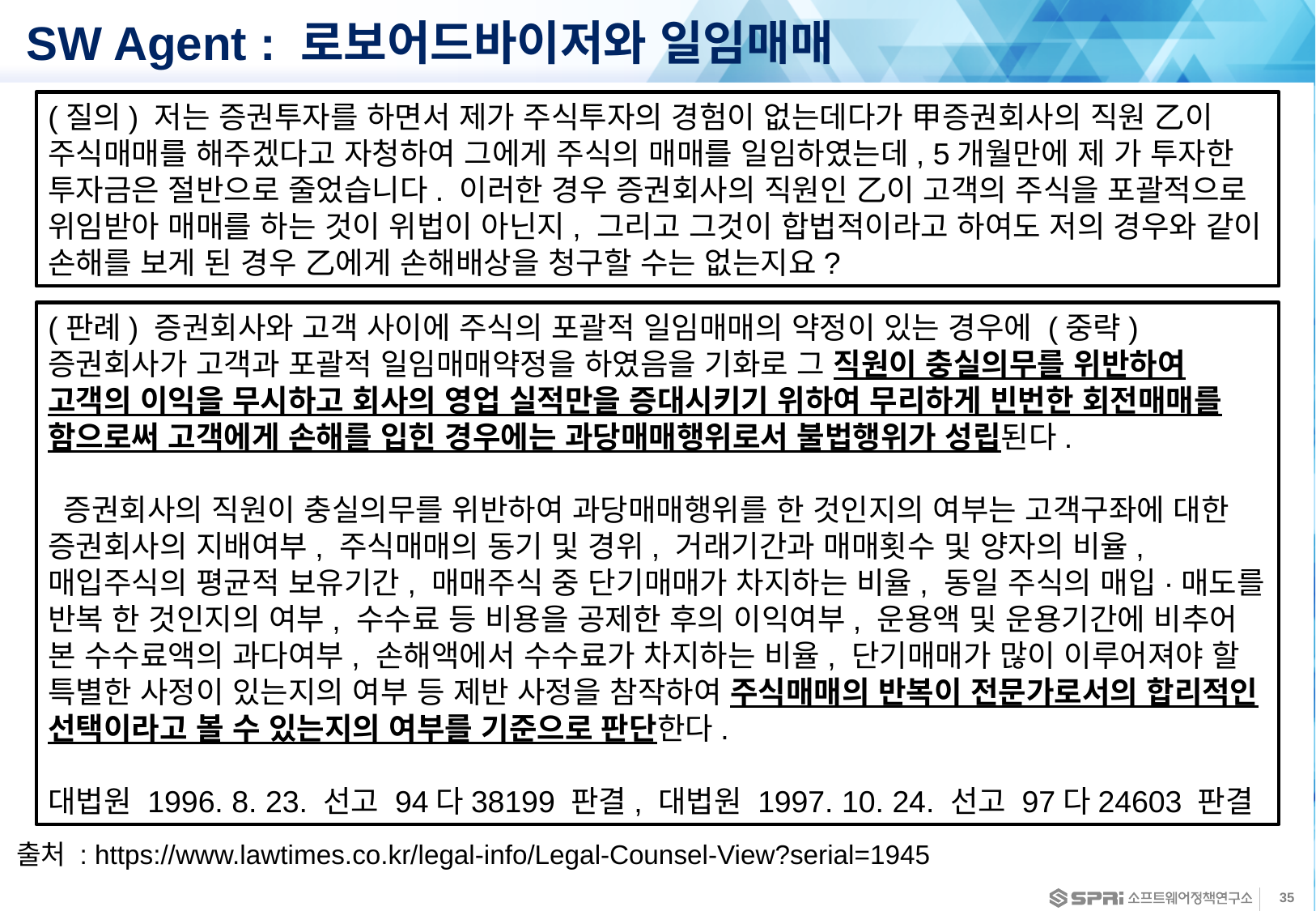

# SW Agent : 로보어드바이저와 일임매매
(질의) 저는 증권투자를 하면서 제가 주식투자의 경험이 없는데다가 甲증권회사의 직원 乙이 주식매매를 해주겠다고 자청하여 그에게 주식의 매매를 일임하였는데, 5개월만에 제 가 투자한 투자금은 절반으로 줄었습니다. 이러한 경우 증권회사의 직원인 乙이 고객의 주식을 포괄적으로 위임받아 매매를 하는 것이 위법이 아닌지, 그리고 그것이 합법적이라고 하여도 저의 경우와 같이 손해를 보게 된 경우 乙에게 손해배상을 청구할 수는 없는지요?
(판례) 증권회사와 고객 사이에 주식의 포괄적 일임매매의 약정이 있는 경우에 (중략) 증권회사가 고객과 포괄적 일임매매약정을 하였음을 기화로 그 직원이 충실의무를 위반하여 고객의 이익을 무시하고 회사의 영업 실적만을 증대시키기 위하여 무리하게 빈번한 회전매매를 함으로써 고객에게 손해를 입힌 경우에는 과당매매행위로서 불법행위가 성립된다.

 증권회사의 직원이 충실의무를 위반하여 과당매매행위를 한 것인지의 여부는 고객구좌에 대한 증권회사의 지배여부, 주식매매의 동기 및 경위, 거래기간과 매매횟수 및 양자의 비율, 매입주식의 평균적 보유기간, 매매주식 중 단기매매가 차지하는 비율, 동일 주식의 매입·매도를 반복 한 것인지의 여부, 수수료 등 비용을 공제한 후의 이익여부, 운용액 및 운용기간에 비추어 본 수수료액의 과다여부, 손해액에서 수수료가 차지하는 비율, 단기매매가 많이 이루어져야 할 특별한 사정이 있는지의 여부 등 제반 사정을 참작하여 주식매매의 반복이 전문가로서의 합리적인 선택이라고 볼 수 있는지의 여부를 기준으로 판단한다.

대법원 1996. 8. 23. 선고 94다38199 판결, 대법원 1997. 10. 24. 선고 97다24603 판결
출처 : https://www.lawtimes.co.kr/legal-info/Legal-Counsel-View?serial=1945